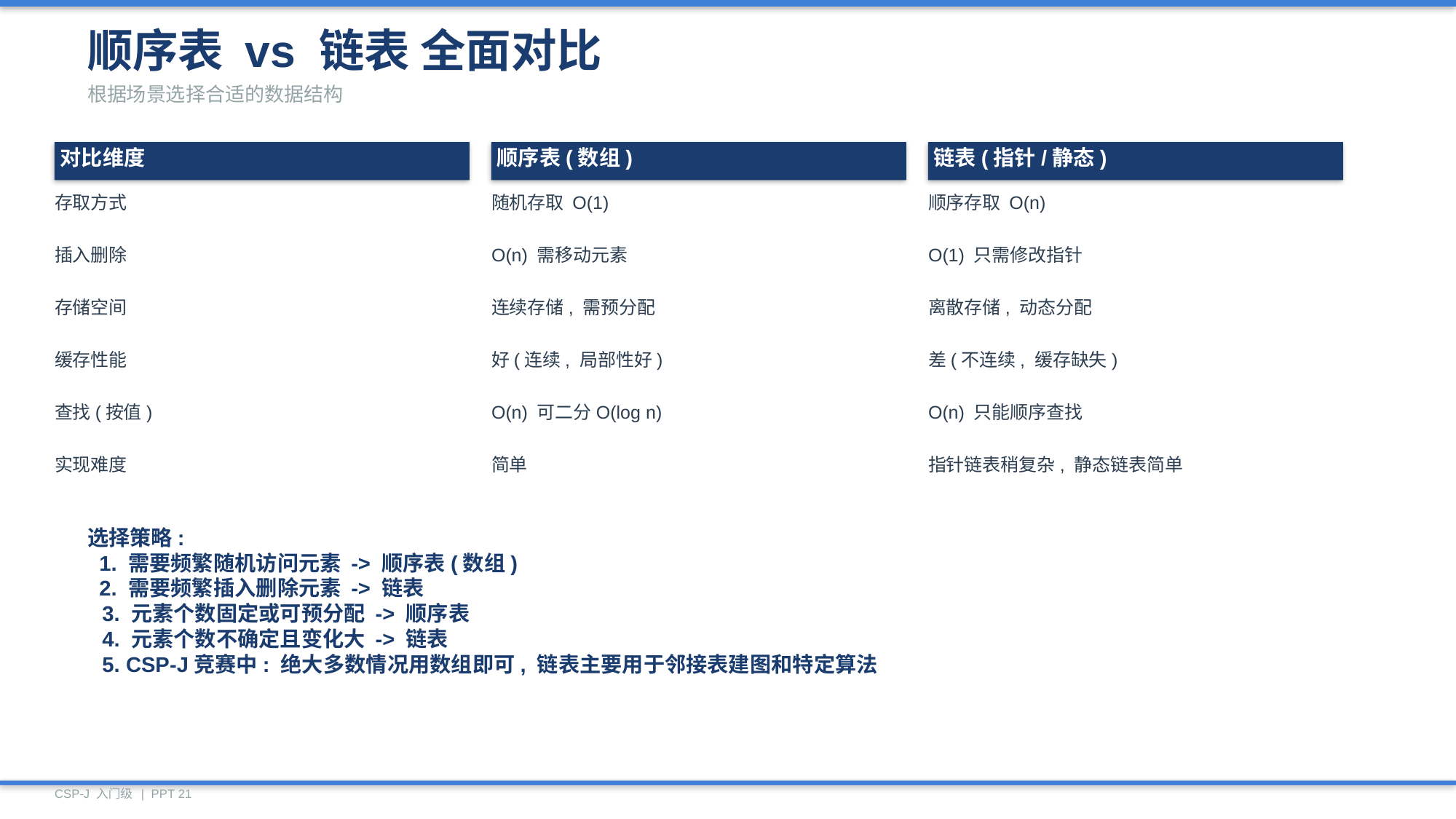

顺序表 vs 链表 全面对比
根据场景选择合适的数据结构

对比维度
顺序表(数组)
链表(指针/静态)
存取方式
随机存取 O(1)
顺序存取 O(n)
插入删除
O(n) 需移动元素
O(1) 只需修改指针
存储空间
连续存储, 需预分配
离散存储, 动态分配
缓存性能
好(连续, 局部性好)
差(不连续, 缓存缺失)
查找(按值)
O(n) 可二分O(log n)
O(n) 只能顺序查找
实现难度
简单
指针链表稍复杂, 静态链表简单
选择策略:
  1. 需要频繁随机访问元素 -> 顺序表(数组)
  2. 需要频繁插入删除元素 -> 链表
  3. 元素个数固定或可预分配 -> 顺序表
  4. 元素个数不确定且变化大 -> 链表
  5. CSP-J竞赛中: 绝大多数情况用数组即可, 链表主要用于邻接表建图和特定算法

CSP-J 入门级  |  PPT 21